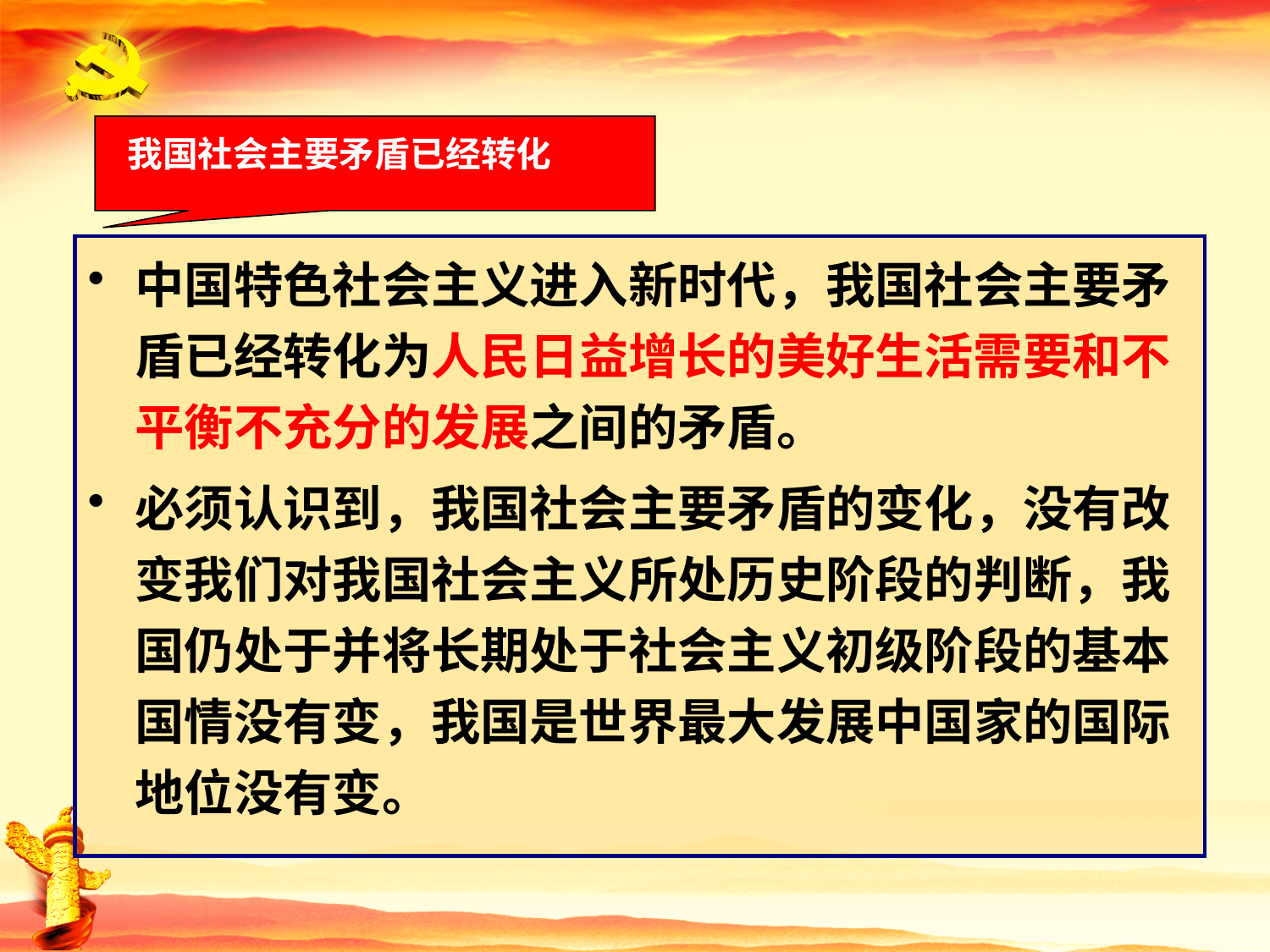

我国社会主要矛盾已经转化
中国特色社会主义进入新时代，我国社会主要矛盾已经转化为人民日益增长的美好生活需要和不平衡不充分的发展之间的矛盾。
必须认识到，我国社会主要矛盾的变化，没有改变我们对我国社会主义所处历史阶段的判断，我国仍处于并将长期处于社会主义初级阶段的基本国情没有变，我国是世界最大发展中国家的国际地位没有变。